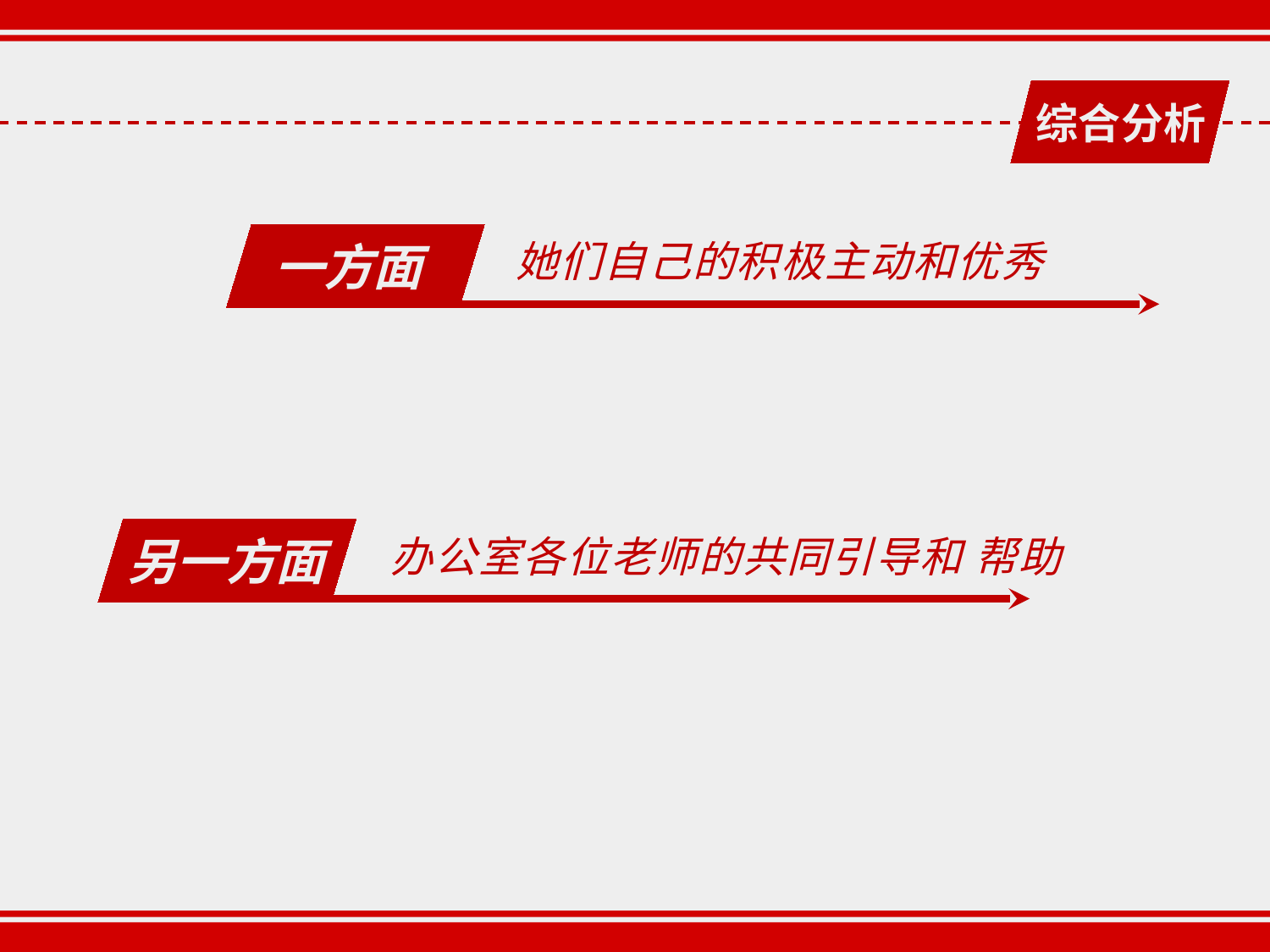

综合分析

她们自己的积极主动和优秀
一方面

办公室各位老师的共同引导和 帮助
另一方面